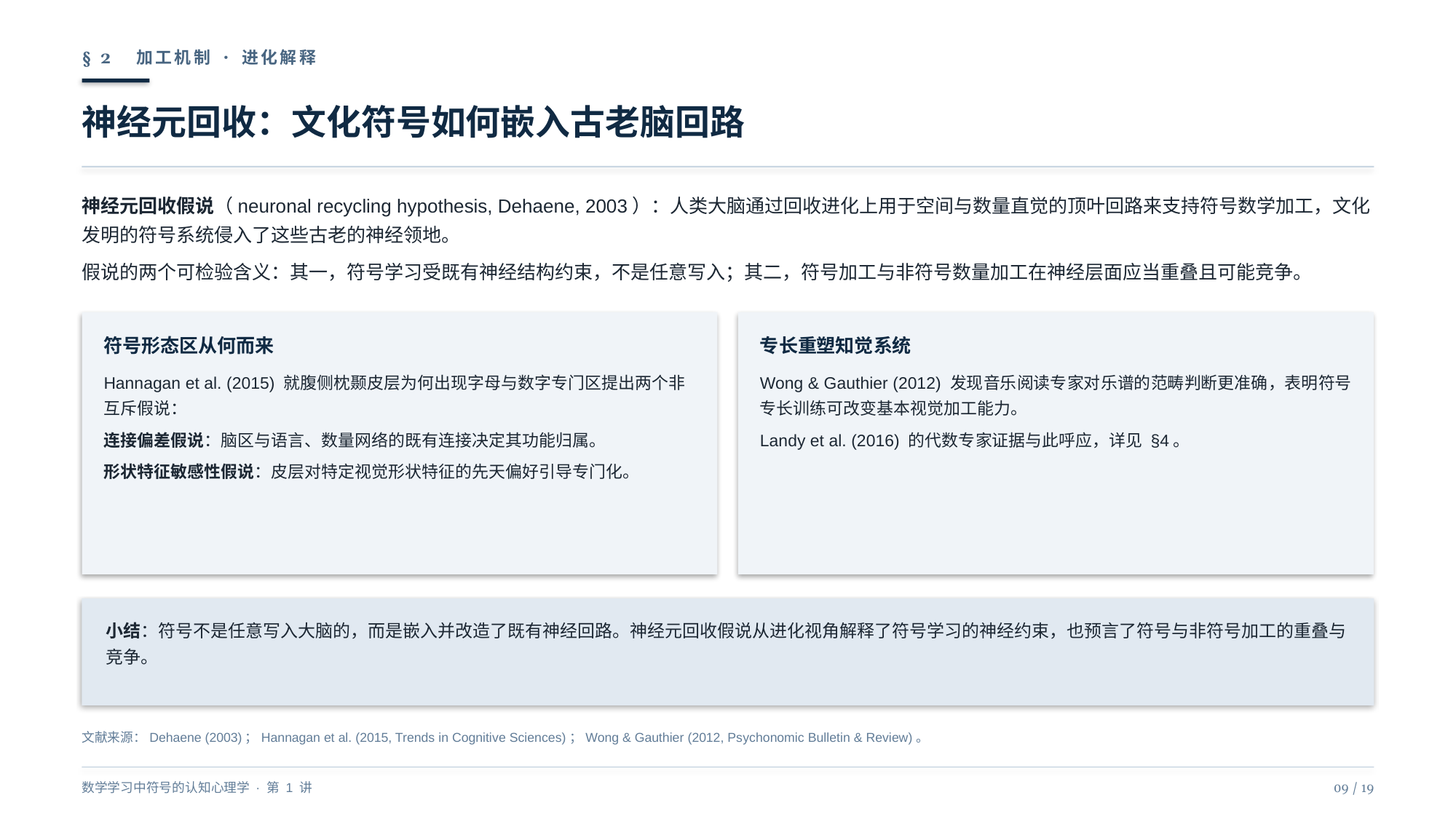

§ 2　加工机制 · 进化解释

神经元回收：文化符号如何嵌入古老脑回路

神经元回收假说（neuronal recycling hypothesis, Dehaene, 2003）：人类大脑通过回收进化上用于空间与数量直觉的顶叶回路来支持符号数学加工，文化发明的符号系统侵入了这些古老的神经领地。
假说的两个可检验含义：其一，符号学习受既有神经结构约束，不是任意写入；其二，符号加工与非符号数量加工在神经层面应当重叠且可能竞争。

符号形态区从何而来
专长重塑知觉系统
Hannagan et al. (2015) 就腹侧枕颞皮层为何出现字母与数字专门区提出两个非互斥假说：
连接偏差假说：脑区与语言、数量网络的既有连接决定其功能归属。
形状特征敏感性假说：皮层对特定视觉形状特征的先天偏好引导专门化。
Wong & Gauthier (2012) 发现音乐阅读专家对乐谱的范畴判断更准确，表明符号专长训练可改变基本视觉加工能力。
Landy et al. (2016) 的代数专家证据与此呼应，详见 §4。

小结：符号不是任意写入大脑的，而是嵌入并改造了既有神经回路。神经元回收假说从进化视角解释了符号学习的神经约束，也预言了符号与非符号加工的重叠与竞争。
文献来源：Dehaene (2003)；Hannagan et al. (2015, Trends in Cognitive Sciences)；Wong & Gauthier (2012, Psychonomic Bulletin & Review)。

数学学习中符号的认知心理学 · 第 1 讲
09 / 19